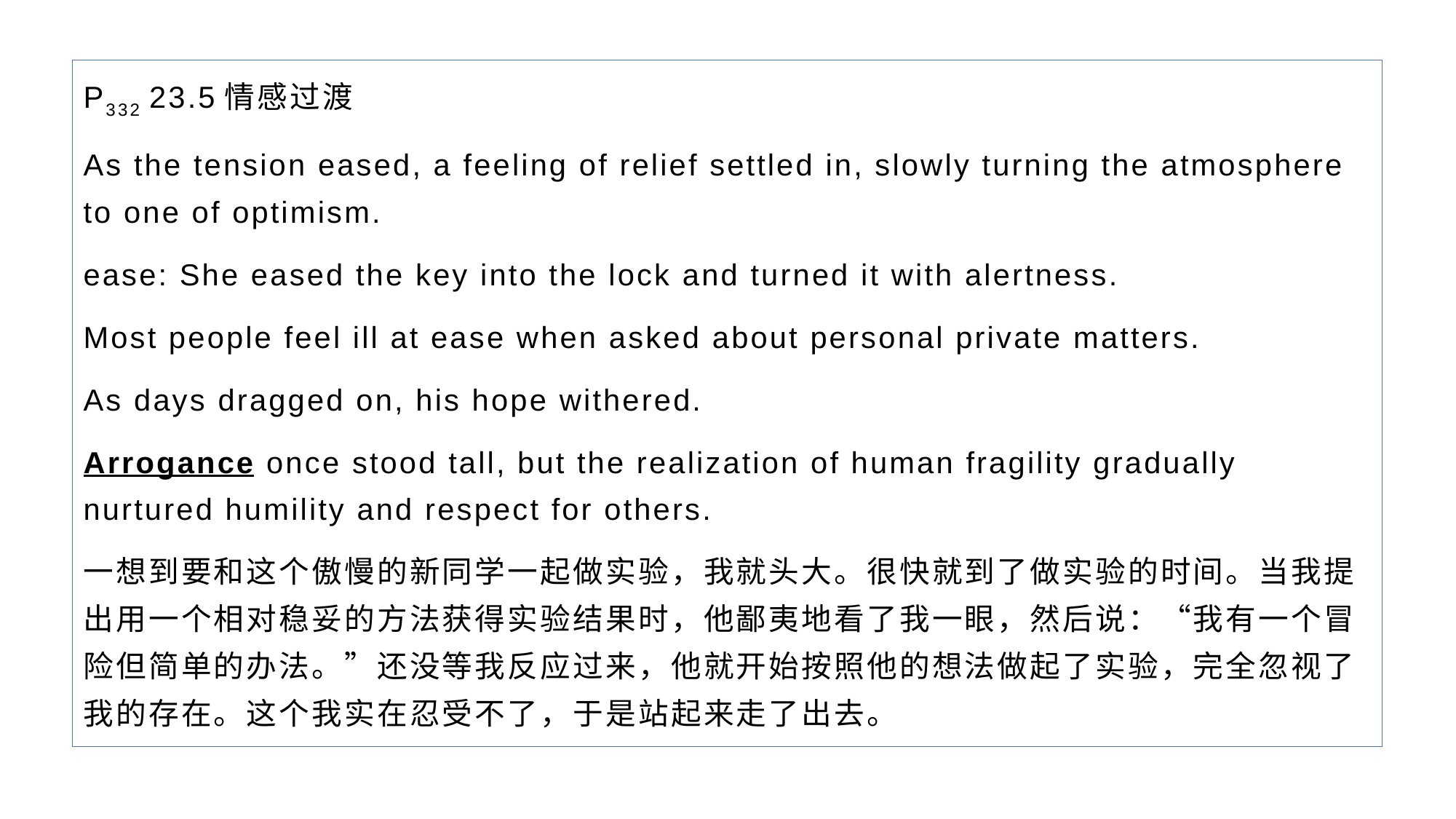

P332 23.5情感过渡
As the tension eased, a feeling of relief settled in, slowly turning the atmosphere to one of optimism.
ease: She eased the key into the lock and turned it with alertness.
Most people feel ill at ease when asked about personal private matters.
As days dragged on, his hope withered.
Arrogance once stood tall, but the realization of human fragility gradually nurtured humility and respect for others.
一想到要和这个傲慢的新同学一起做实验，我就头大。很快就到了做实验的时间。当我提出用一个相对稳妥的方法获得实验结果时，他鄙夷地看了我一眼，然后说：“我有一个冒险但简单的办法。”还没等我反应过来，他就开始按照他的想法做起了实验，完全忽视了我的存在。这个我实在忍受不了，于是站起来走了出去。